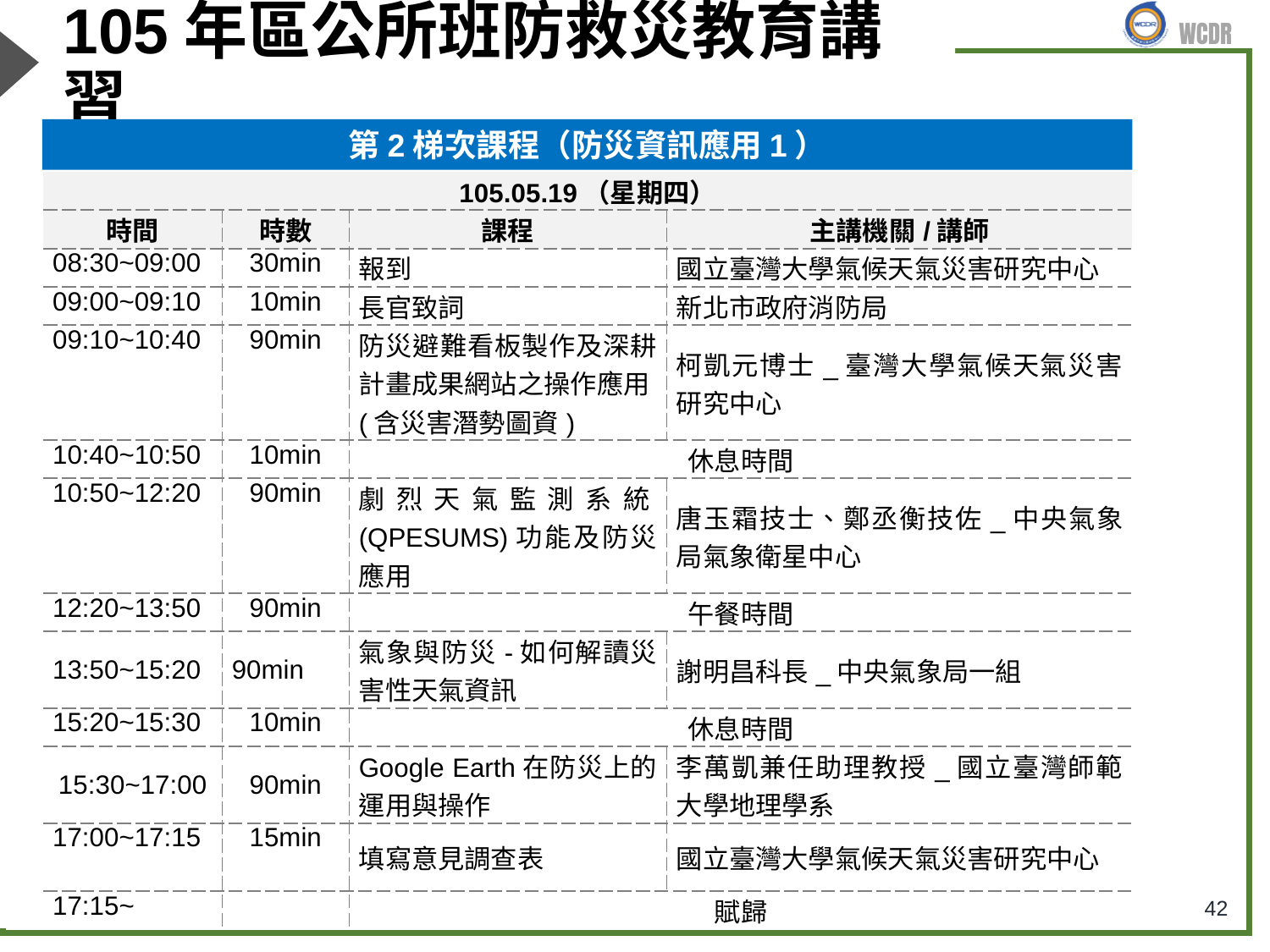

# 105年區公所班防救災教育講習
第2梯次課程（防災資訊應用1）
| 105.05.19（星期四） |  |  |  |
| --- | --- | --- | --- |
| 時間 | 時數 | 課程 | 主講機關/講師 |
| 08:30~09:00 | 30min | 報到 | 國立臺灣大學氣候天氣災害研究中心 |
| 09:00~09:10 | 10min | 長官致詞 | 新北市政府消防局 |
| 09:10~10:40 | 90min | 防災避難看板製作及深耕計畫成果網站之操作應用(含災害潛勢圖資) | 柯凱元博士\_臺灣大學氣候天氣災害研究中心 |
| 10:40~10:50 | 10min | 休息時間 |  |
| 10:50~12:20 | 90min | 劇烈天氣監測系統(QPESUMS)功能及防災應用 | 唐玉霜技士、鄭丞衡技佐\_中央氣象局氣象衛星中心 |
| 12:20~13:50 | 90min | 午餐時間 |  |
| 13:50~15:20 | 90min | 氣象與防災-如何解讀災害性天氣資訊 | 謝明昌科長\_中央氣象局一組 |
| 15:20~15:30 | 10min | 休息時間 |  |
| 15:30~17:00 | 90min | Google Earth在防災上的運用與操作 | 李萬凱兼任助理教授\_國立臺灣師範大學地理學系 |
| 17:00~17:15 | 15min | 填寫意見調查表 | 國立臺灣大學氣候天氣災害研究中心 |
| 17:15~ |  | 賦歸 |  |
42